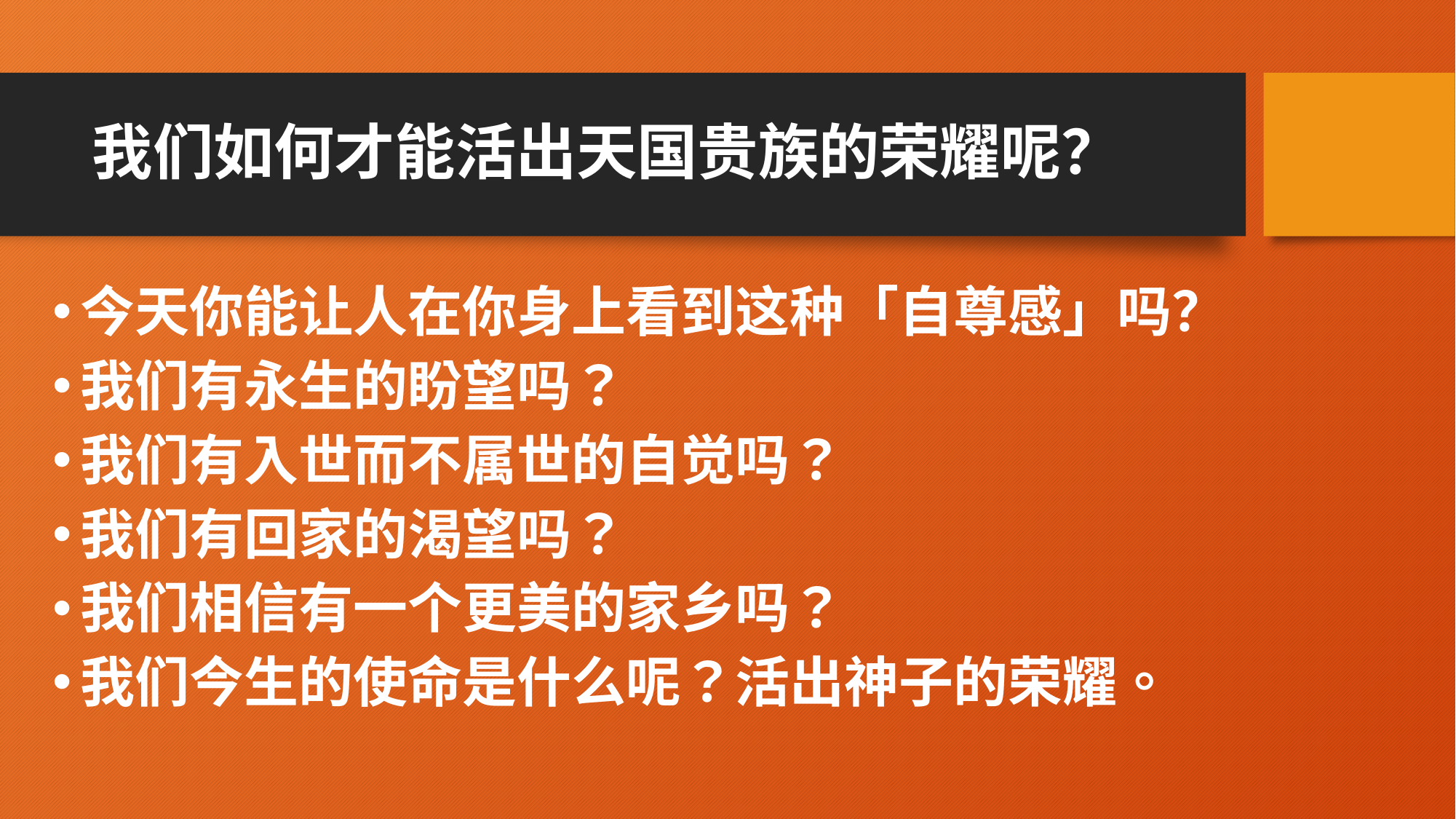

# 我们如何才能活出天国贵族的荣耀呢？
今天你能让人在你身上看到这种「自尊感」吗？
我们有永生的盼望吗？
我们有入世而不属世的自觉吗？
我们有回家的渴望吗？
我们相信有一个更美的家乡吗？
我们今生的使命是什么呢？活出神子的荣耀。